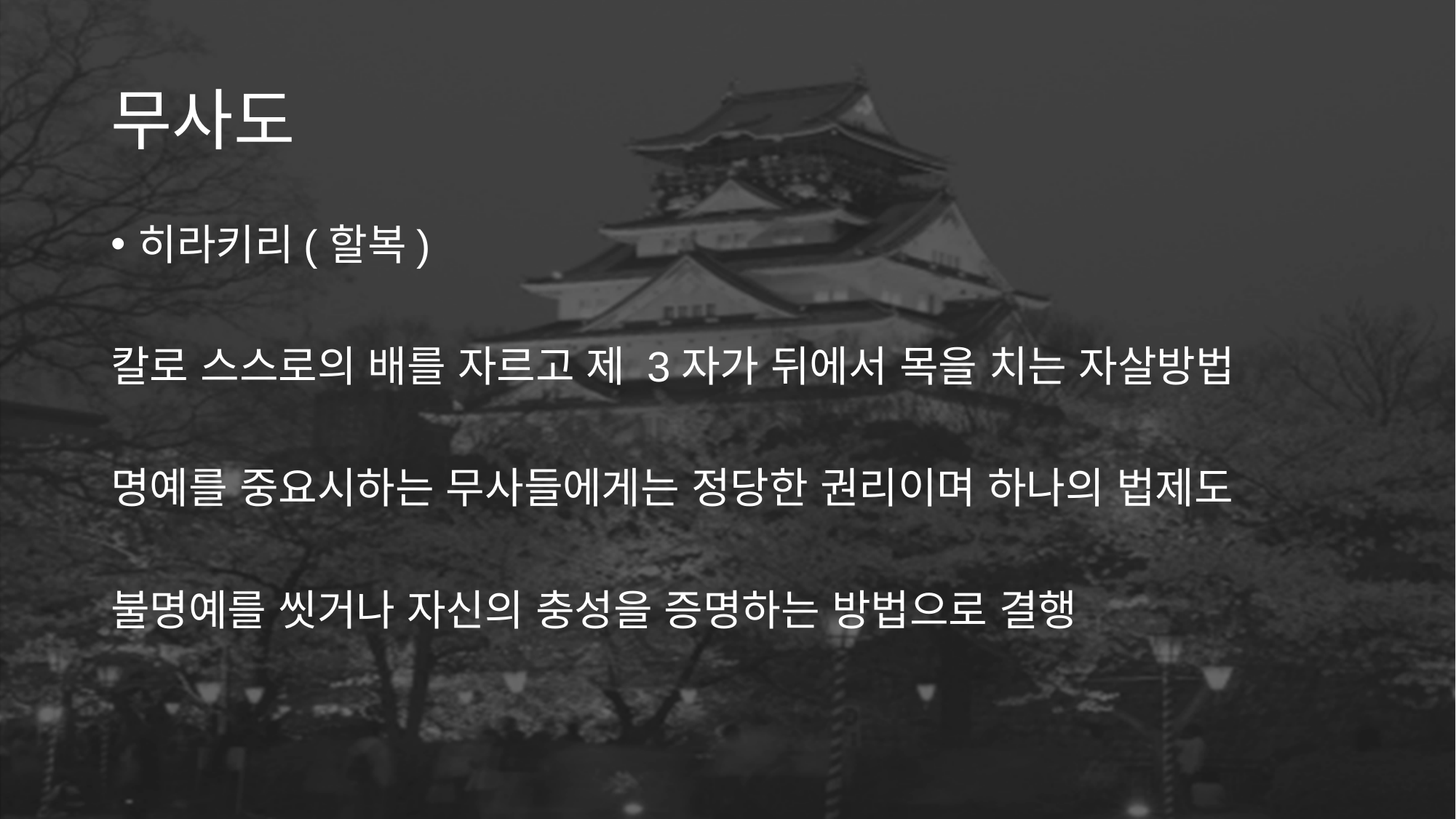

# 무사도
히라키리(할복)

칼로 스스로의 배를 자르고 제 3자가 뒤에서 목을 치는 자살방법

명예를 중요시하는 무사들에게는 정당한 권리이며 하나의 법제도

불명예를 씻거나 자신의 충성을 증명하는 방법으로 결행